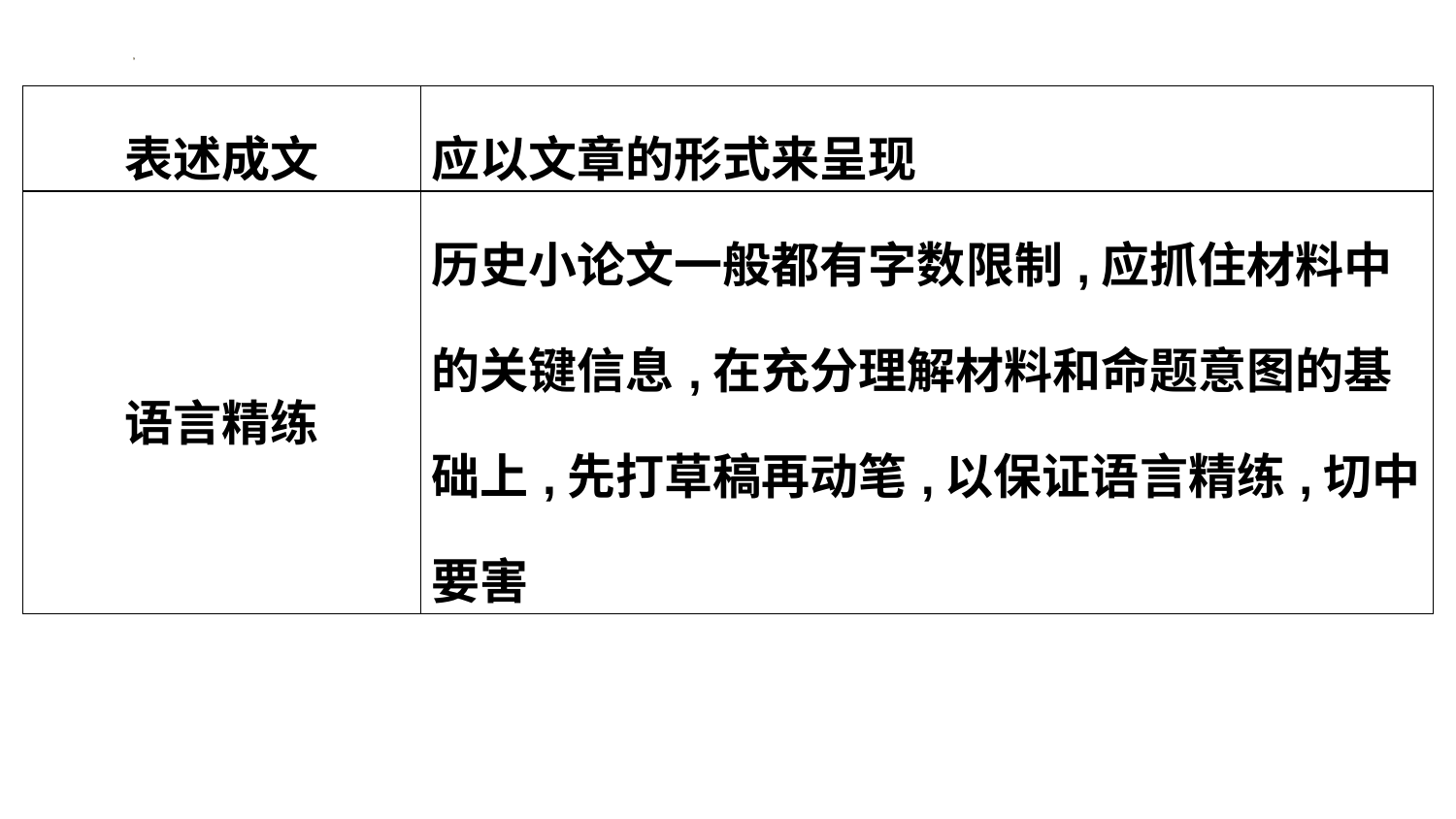

| 表述成文 | 应以文章的形式来呈现 |
| --- | --- |
| 语言精练 | 历史小论文一般都有字数限制,应抓住材料中的关键信息,在充分理解材料和命题意图的基础上,先打草稿再动笔,以保证语言精练,切中要害 |